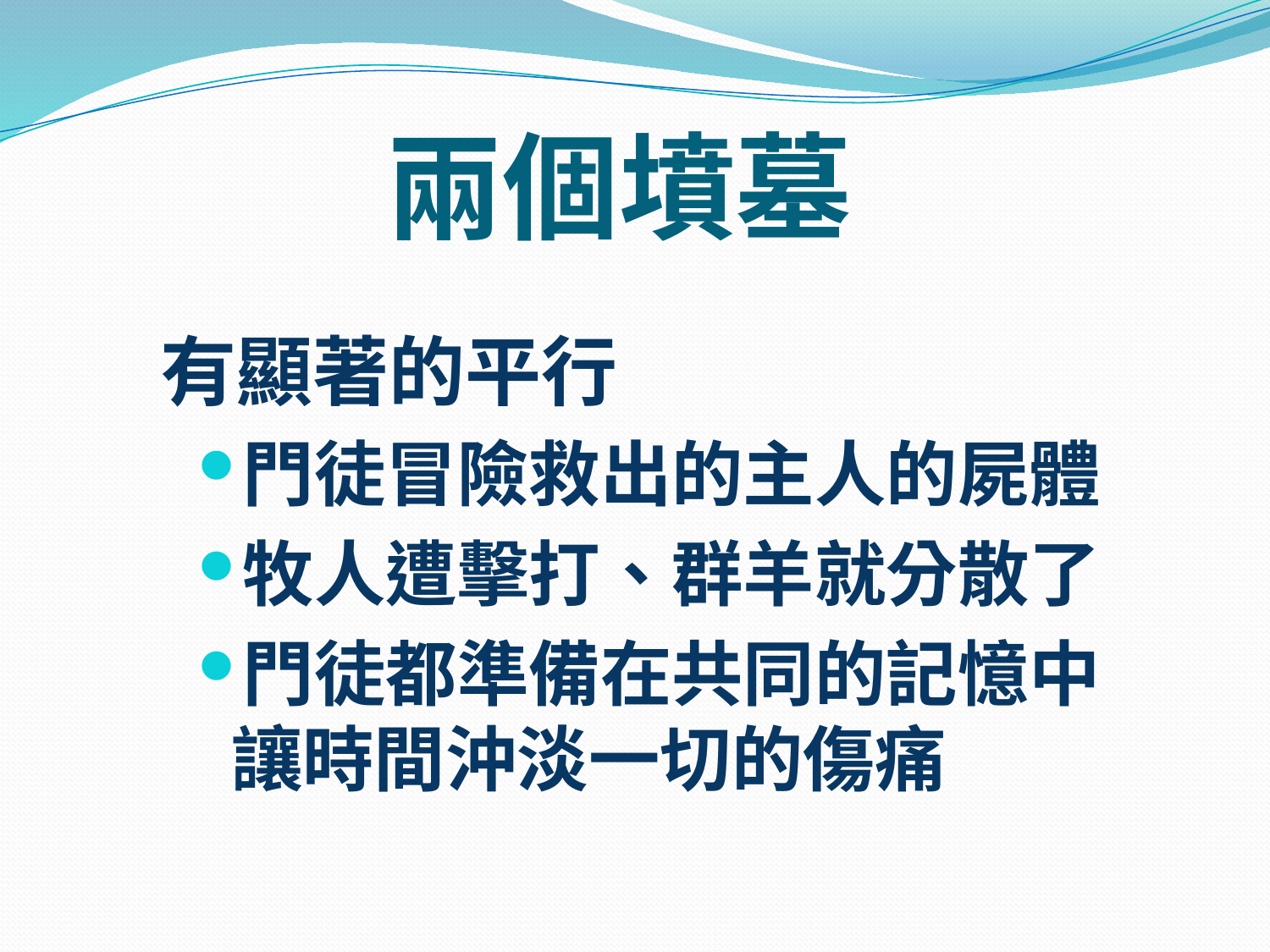

# 兩個墳墓
有顯著的平行
門徒冒險救出的主人的屍體
牧人遭擊打、群羊就分散了
門徒都準備在共同的記憶中讓時間沖淡一切的傷痛